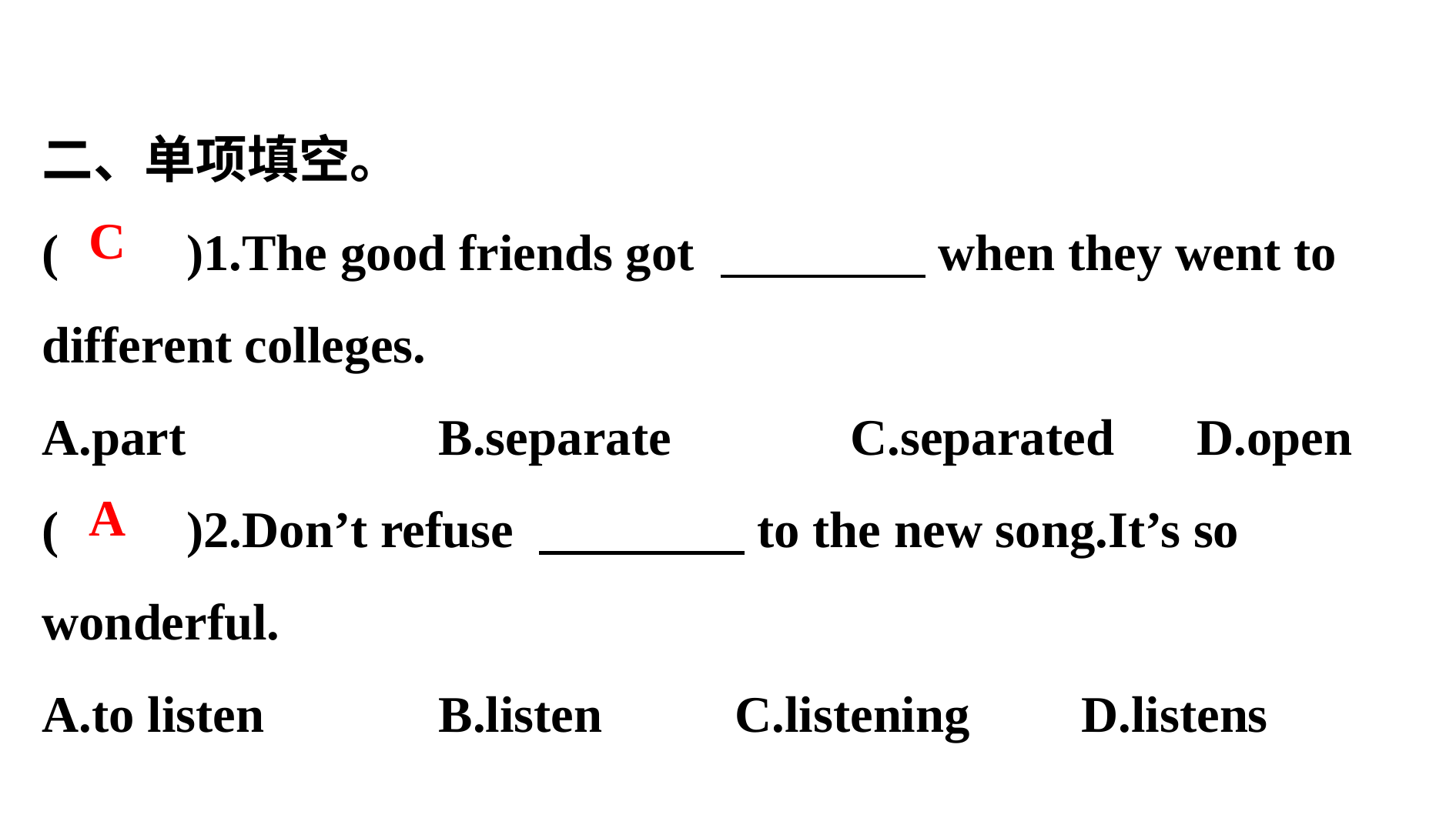

二、单项填空。
(　　)1.The good friends got 　　　　when they went to different colleges.
A.part　		B.separate　	C.separated　	D.open
(　　)2.Don’t refuse 　　　　to the new song.It’s so wonderful.
A.to listen　	B.listen　	C.listening　	D.listens
C
A